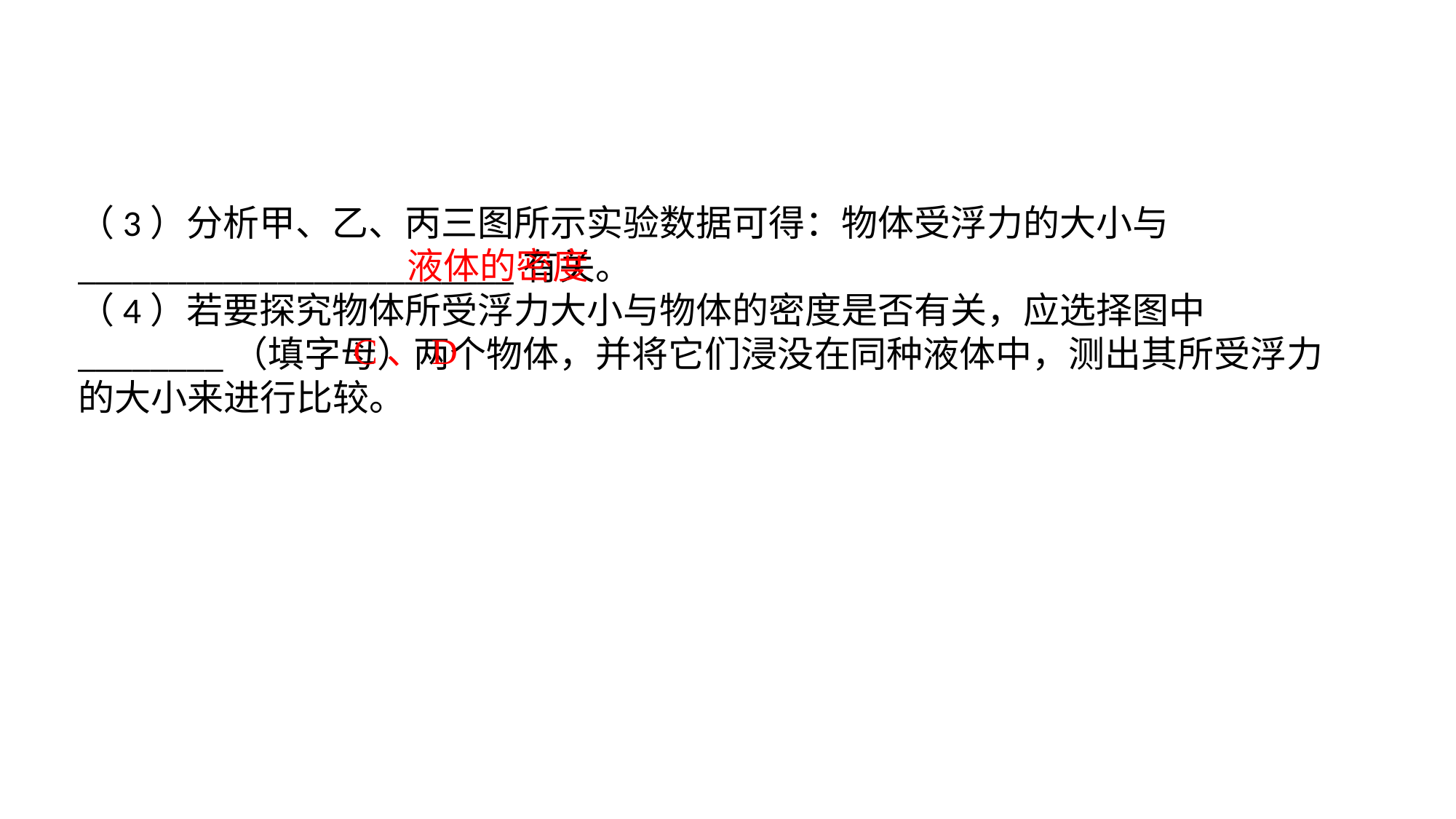

（3）分析甲、乙、丙三图所示实验数据可得：物体受浮力的大小与________________________有关。
（4）若要探究物体所受浮力大小与物体的密度是否有关，应选择图中________（填字母）两个物体，并将它们浸没在同种液体中，测出其所受浮力的大小来进行比较。
液体的密度
C、D